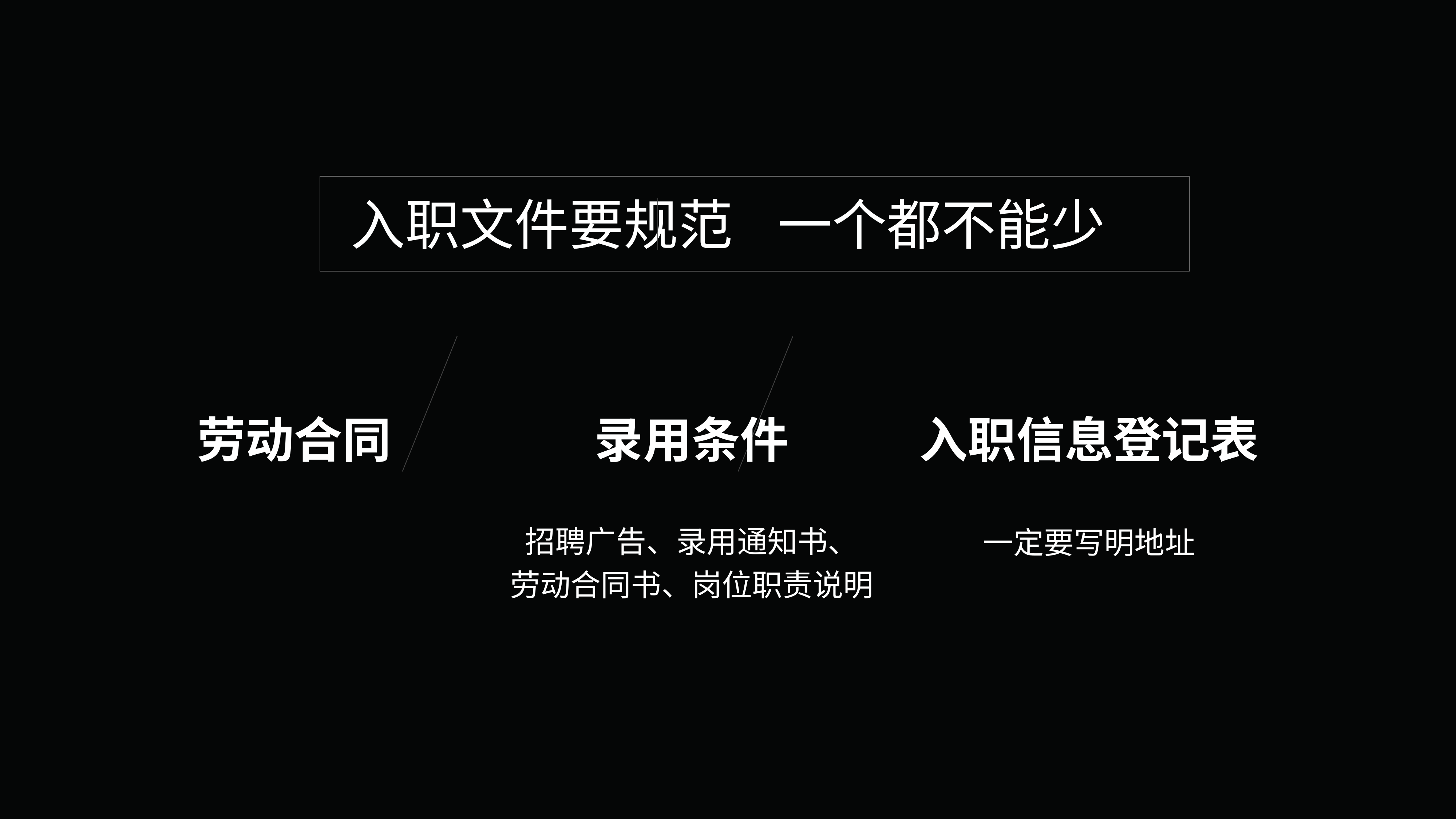

入职文件要规范
一个都不能少

劳动合同
录用条件
入职信息登记表
招聘广告、录用通知书、
劳动合同书、岗位职责说明
一定要写明地址